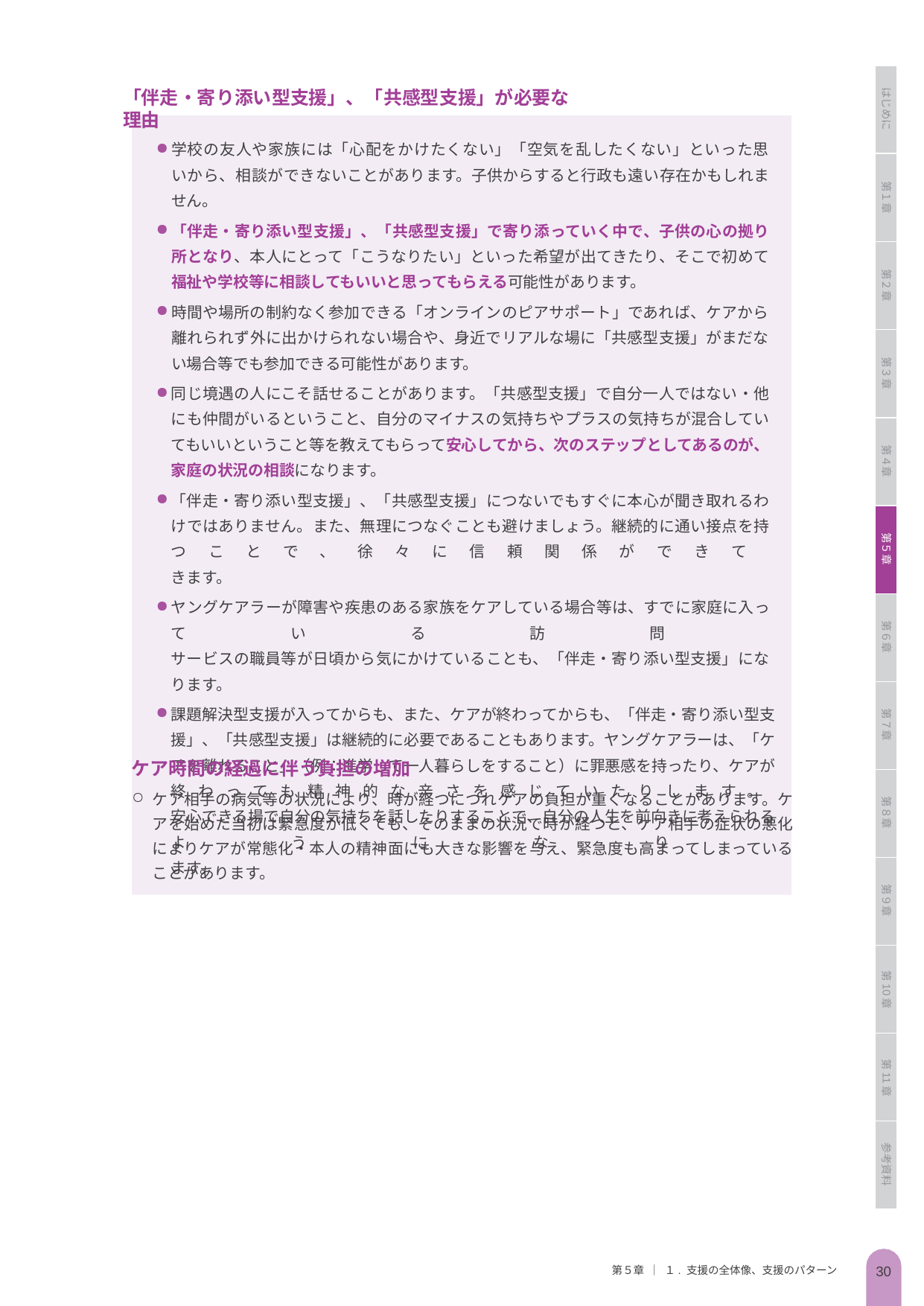

「伴走・寄り添い型支援」、「共感型支援」が必要な理由
はじめに
学校の友人や家族には「心配をかけたくない」「空気を乱したくない」といった思いから、相談ができないことがあります。子供からすると行政も遠い存在かもしれません。
「伴走・寄り添い型支援」、「共感型支援」で寄り添っていく中で、子供の心の拠り所となり、本人にとって「こうなりたい」といった希望が出てきたり、そこで初めて福祉や学校等に相談してもいいと思ってもらえる可能性があります。
時間や場所の制約なく参加できる「オンラインのピアサポート」であれば、ケアから離れられず外に出かけられない場合や、身近でリアルな場に「共感型支援」がまだない場合等でも参加できる可能性があります。
同じ境遇の人にこそ話せることがあります。「共感型支援」で自分一人ではない・他にも仲間がいるということ、自分のマイナスの気持ちやプラスの気持ちが混合していてもいいということ等を教えてもらって安心してから、次のステップとしてあるのが、家庭の状況の相談になります。
「伴走・寄り添い型支援」、「共感型支援」につないでもすぐに本心が聞き取れるわけではありません。また、無理につなぐことも避けましょう。継続的に通い接点を持つことで、徐々に信頼関係ができて
きます。
ヤングケアラーが障害や疾患のある家族をケアしている場合等は、すでに家庭に入っている訪問
サービスの職員等が日頃から気にかけていることも、「伴走・寄り添い型支援」になります。
課題解決型支援が入ってからも、また、ケアが終わってからも、「伴走・寄り添い型支援」、「共感型支援」は継続的に必要であることもあります。ヤングケアラーは、「ケアを離れること」（例：進学して一人暮らしをすること）に罪悪感を持ったり、ケアが終わっても精神的な辛さを感じていたりします。
安心できる場で自分の気持ちを話したりすることで、自分の人生を前向きに考えられるようになり
ます。

第１章

第２章

第３章

第４章

第５章

第６章

第７章
ケア時間の経過に伴う負担の増加
ケア相手の病気等の状況により、時が経つにつれケアの負担が重くなることがあります。ケアを始めた当初は緊急度が低くても、そのままの状況で時が経つと、ケア相手の症状の悪化によりケアが常態化・本人の精神面にも大きな影響を与え、緊急度も高まってしまっていることがあります。

第８章

第９章
第10章

第11章

参考資料

30
第５章  ｜  １. 支援の全体像、支援のパターン